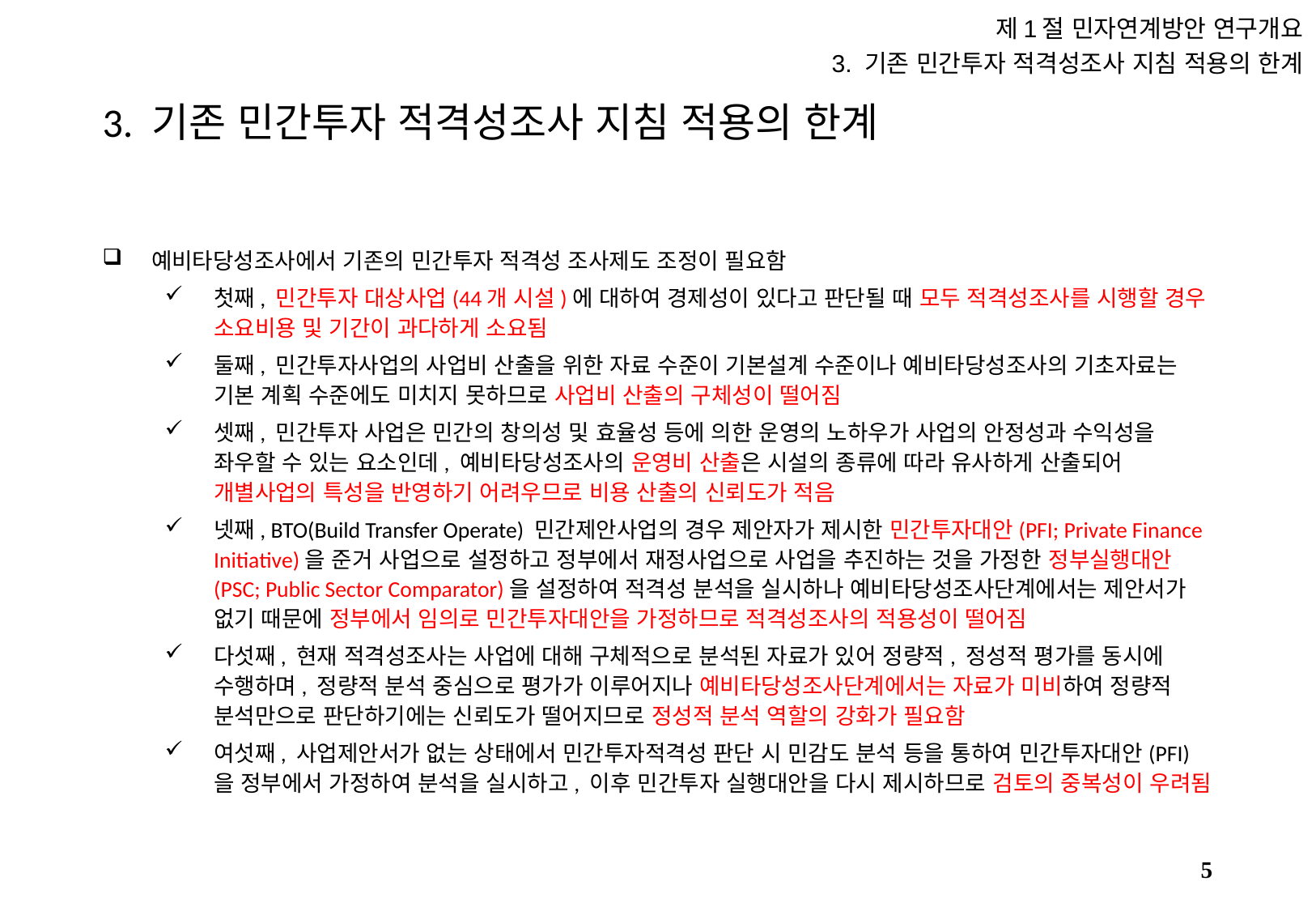

제1절 민자연계방안 연구개요
3. 기존 민간투자 적격성조사 지침 적용의 한계
# 3. 기존 민간투자 적격성조사 지침 적용의 한계
예비타당성조사에서 기존의 민간투자 적격성 조사제도 조정이 필요함
첫째, 민간투자 대상사업(44개 시설)에 대하여 경제성이 있다고 판단될 때 모두 적격성조사를 시행할 경우 소요비용 및 기간이 과다하게 소요됨
둘째, 민간투자사업의 사업비 산출을 위한 자료 수준이 기본설계 수준이나 예비타당성조사의 기초자료는 기본 계획 수준에도 미치지 못하므로 사업비 산출의 구체성이 떨어짐
셋째, 민간투자 사업은 민간의 창의성 및 효율성 등에 의한 운영의 노하우가 사업의 안정성과 수익성을 좌우할 수 있는 요소인데, 예비타당성조사의 운영비 산출은 시설의 종류에 따라 유사하게 산출되어 개별사업의 특성을 반영하기 어려우므로 비용 산출의 신뢰도가 적음
넷째, BTO(Build Transfer Operate) 민간제안사업의 경우 제안자가 제시한 민간투자대안(PFI; Private Finance Initiative)을 준거 사업으로 설정하고 정부에서 재정사업으로 사업을 추진하는 것을 가정한 정부실행대안(PSC; Public Sector Comparator)을 설정하여 적격성 분석을 실시하나 예비타당성조사단계에서는 제안서가 없기 때문에 정부에서 임의로 민간투자대안을 가정하므로 적격성조사의 적용성이 떨어짐
다섯째, 현재 적격성조사는 사업에 대해 구체적으로 분석된 자료가 있어 정량적, 정성적 평가를 동시에 수행하며, 정량적 분석 중심으로 평가가 이루어지나 예비타당성조사단계에서는 자료가 미비하여 정량적 분석만으로 판단하기에는 신뢰도가 떨어지므로 정성적 분석 역할의 강화가 필요함
여섯째, 사업제안서가 없는 상태에서 민간투자적격성 판단 시 민감도 분석 등을 통하여 민간투자대안(PFI)을 정부에서 가정하여 분석을 실시하고, 이후 민간투자 실행대안을 다시 제시하므로 검토의 중복성이 우려됨
5